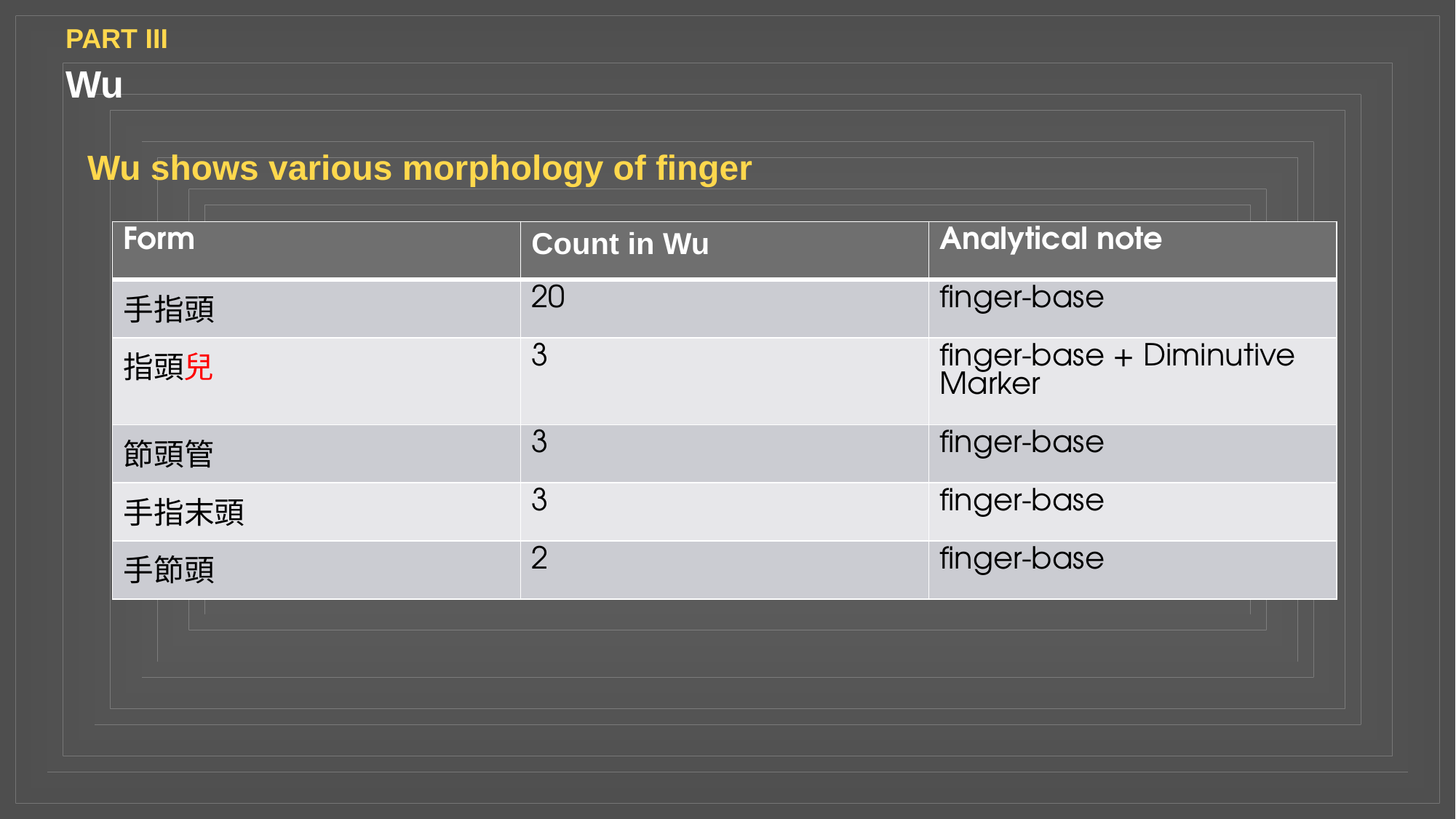

PART III
Wu
Wu shows various morphology of finger
| Form | Count in Wu | Analytical note |
| --- | --- | --- |
| 手指頭 | 20 | finger-base |
| 指頭兒 | 3 | finger-base + Diminutive Marker |
| 節頭管 | 3 | finger-base |
| 手指末頭 | 3 | finger-base |
| 手節頭 | 2 | finger-base |